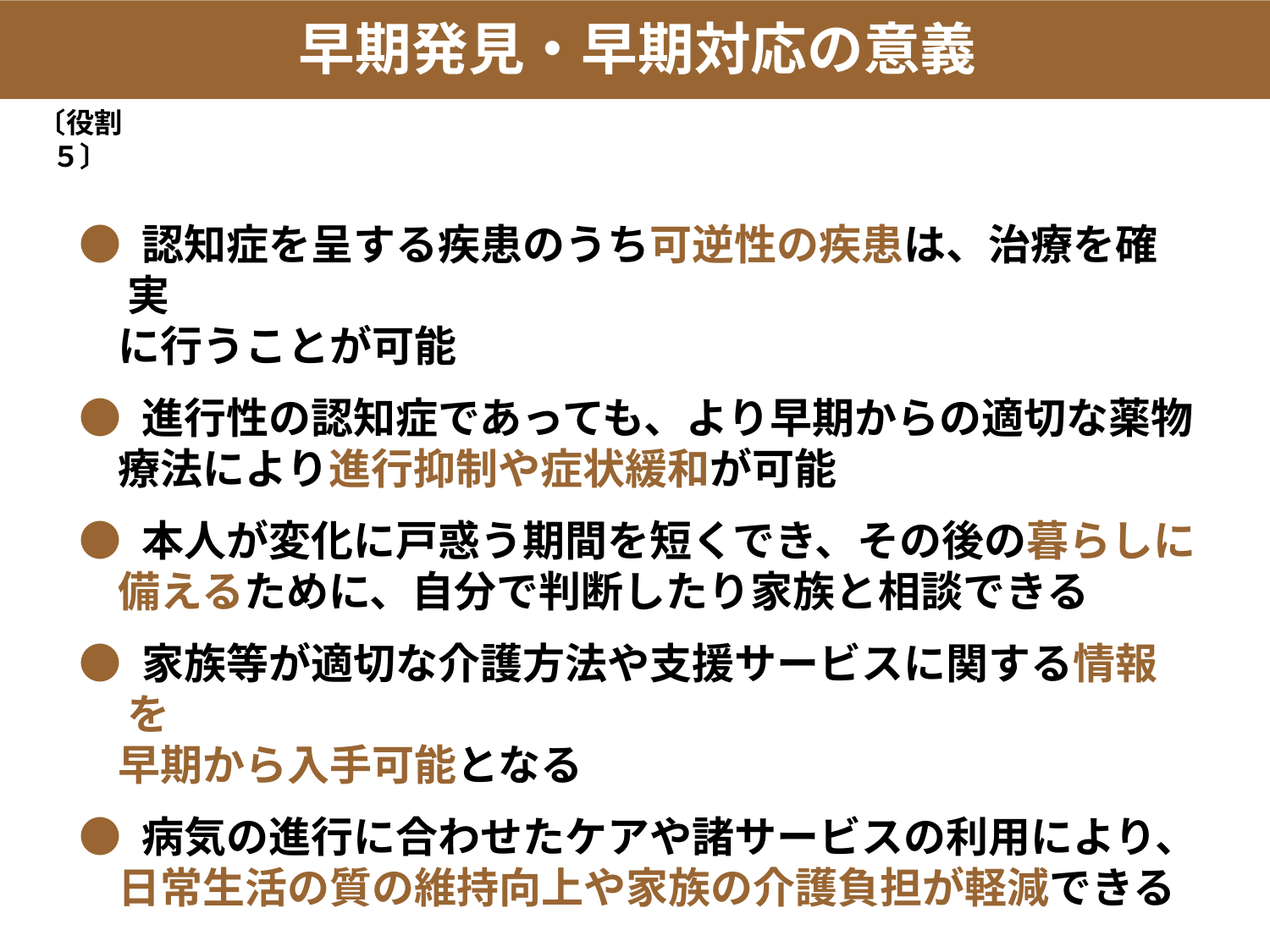

＜役割-5＞

早期発見・早期対応の意義
〔役割 ５〕
● 認知症を呈する疾患のうち可逆性の疾患は、治療を確実
   に行うことが可能
● 進行性の認知症であっても、より早期からの適切な薬物
   療法により進行抑制や症状緩和が可能
● 本人が変化に戸惑う期間を短くでき、その後の暮らしに
   備えるために、自分で判断したり家族と相談できる
● 家族等が適切な介護方法や支援サービスに関する情報を
   早期から入手可能となる
● 病気の進行に合わせたケアや諸サービスの利用により、
   日常生活の質の維持向上や家族の介護負担が軽減できる